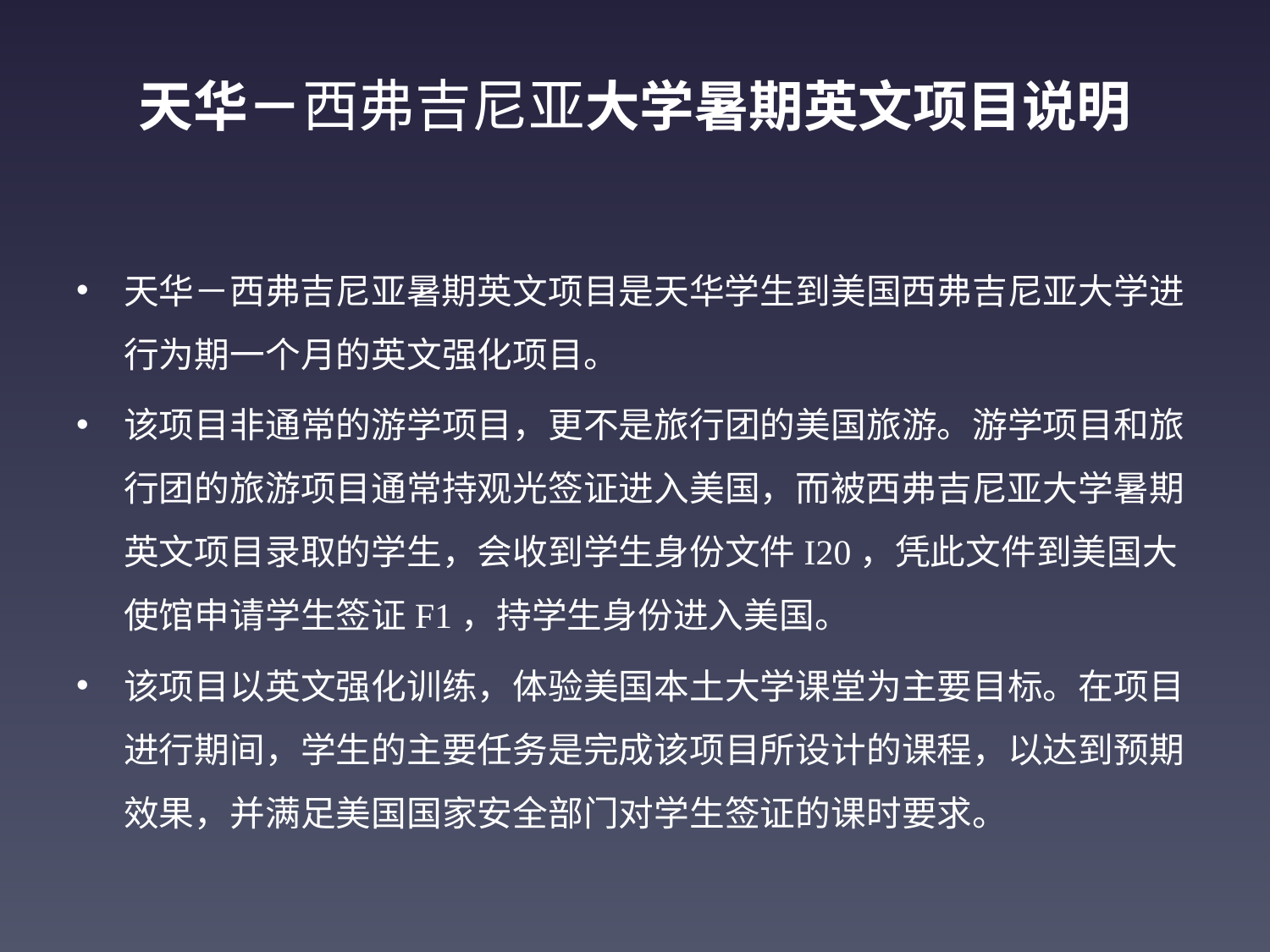

# 天华－西弗吉尼亚大学暑期英文项目说明
天华－西弗吉尼亚暑期英文项目是天华学生到美国西弗吉尼亚大学进行为期一个月的英文强化项目。
该项目非通常的游学项目，更不是旅行团的美国旅游。游学项目和旅行团的旅游项目通常持观光签证进入美国，而被西弗吉尼亚大学暑期英文项目录取的学生，会收到学生身份文件I20，凭此文件到美国大使馆申请学生签证F1，持学生身份进入美国。
该项目以英文强化训练，体验美国本土大学课堂为主要目标。在项目进行期间，学生的主要任务是完成该项目所设计的课程，以达到预期效果，并满足美国国家安全部门对学生签证的课时要求。